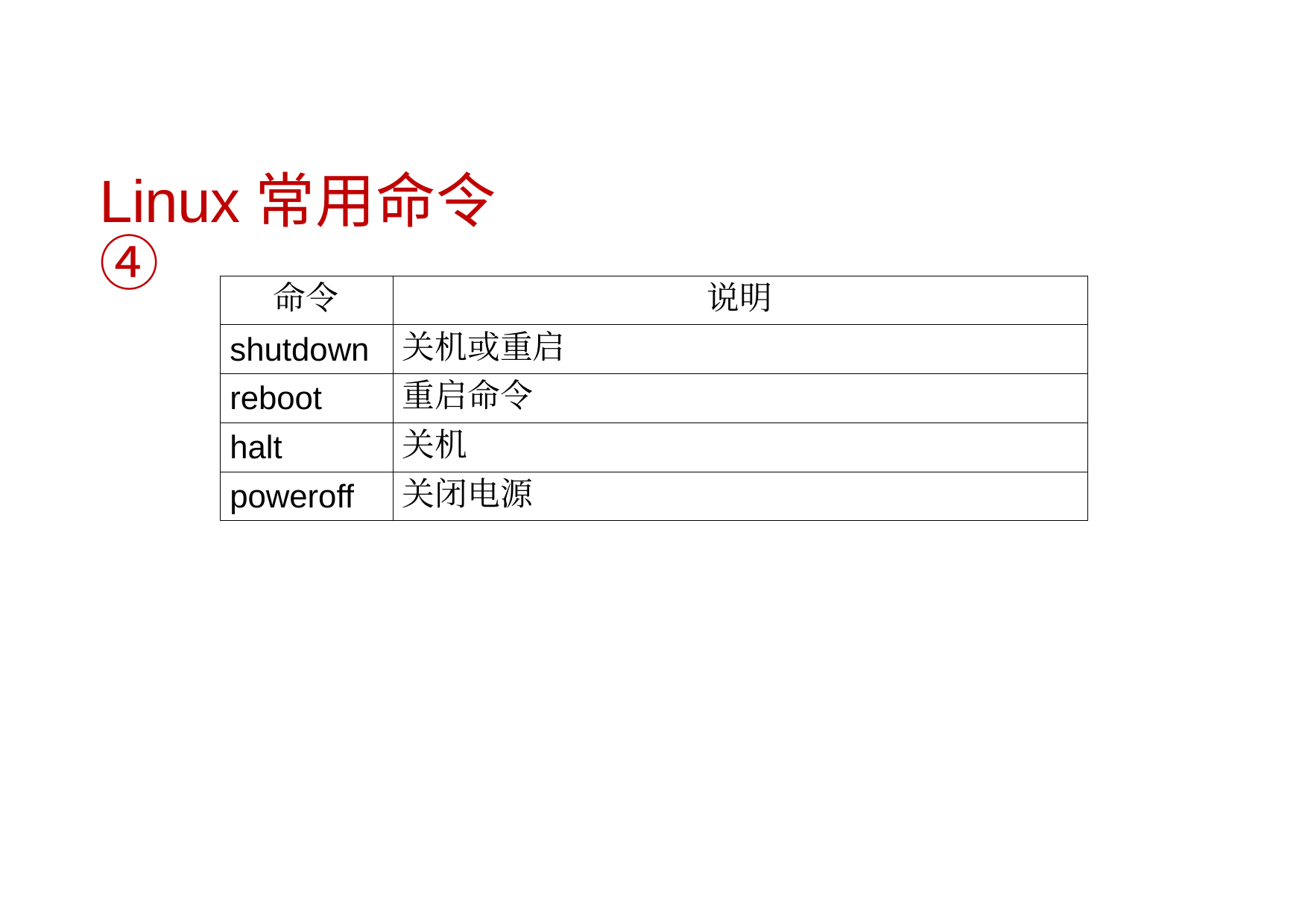

Linux常用命令④

| 命令 | 说明 |
| --- | --- |
| shutdown | 关机或重启 |
| reboot | 重启命令 |
| halt | 关机 |
| poweroff | 关闭电源 |